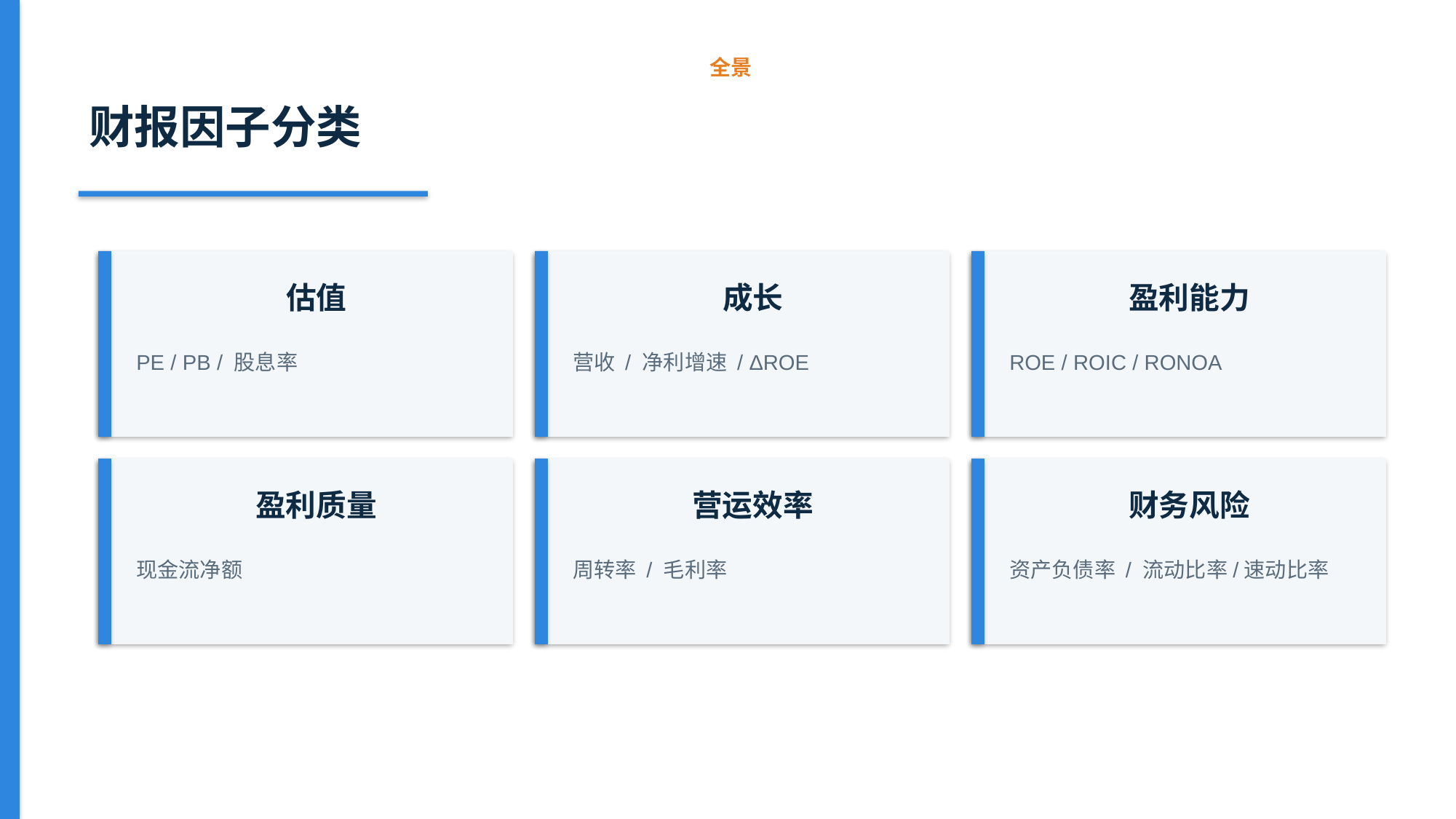

全景
财报因子分类

估值
成长
盈利能力
PE / PB / 股息率
营收 / 净利增速 / ΔROE
ROE / ROIC / RONOA

盈利质量
营运效率
财务风险
现金流净额
周转率 / 毛利率
资产负债率 / 流动比率/速动比率